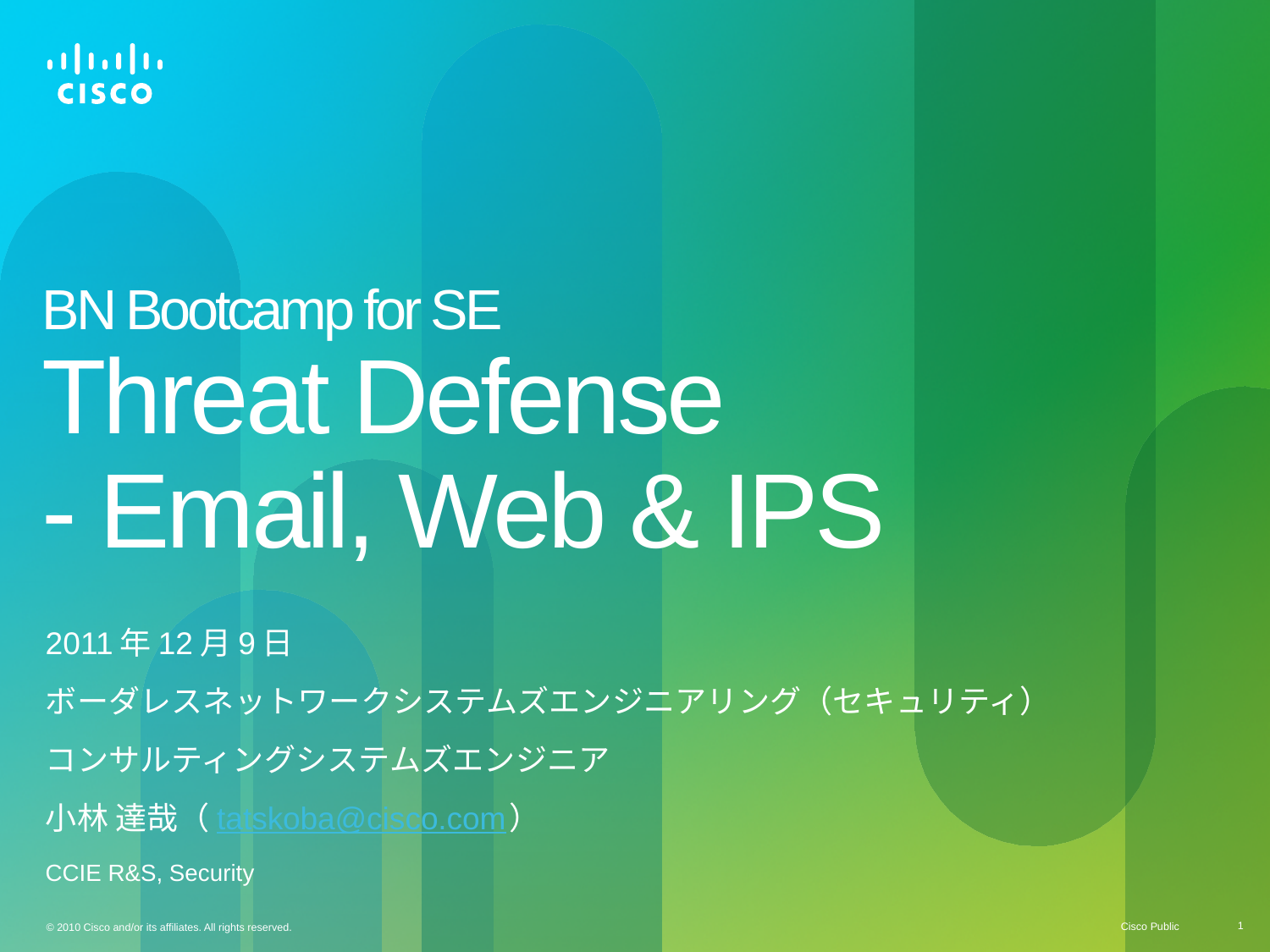

# BN Bootcamp for SE Threat Defense - Email, Web & IPS
2011年12月9日
ボーダレスネットワークシステムズエンジニアリング（セキュリティ）
コンサルティングシステムズエンジニア
小林 達哉（tatskoba@cisco.com）
CCIE R&S, Security